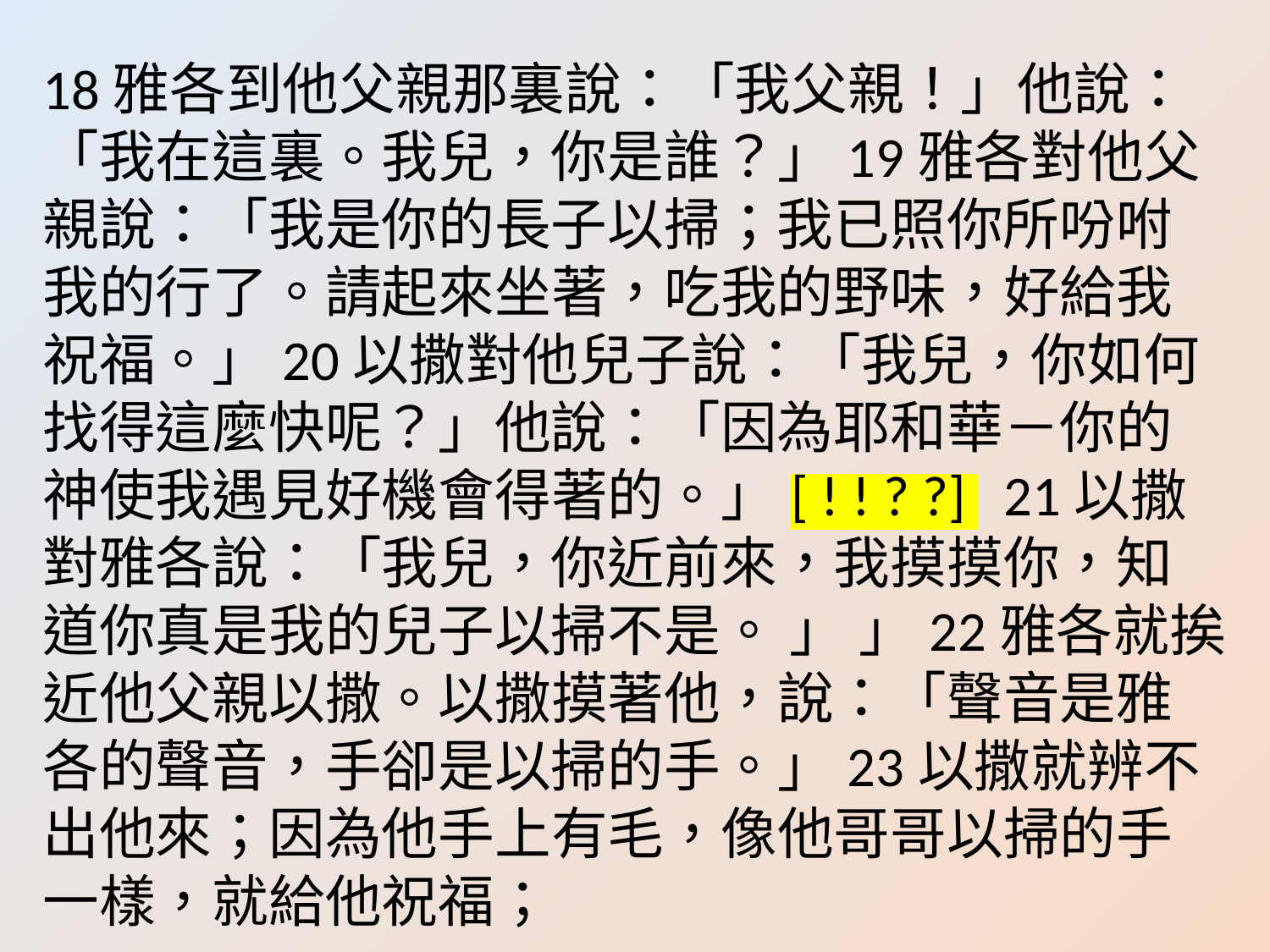

18雅各到他父親那裏說：「我父親！」他說：「我在這裏。我兒，你是誰？」19雅各對他父親說：「我是你的長子以掃；我已照你所吩咐我的行了。請起來坐著，吃我的野味，好給我祝福。」20以撒對他兒子說：「我兒，你如何找得這麼快呢？」他說：「因為耶和華－你的神使我遇見好機會得著的。」[ ! ! ? ?]   21以撒對雅各說：「我兒，你近前來，我摸摸你，知道你真是我的兒子以掃不是。 」 」22雅各就挨近他父親以撒。以撒摸著他，說：「聲音是雅各的聲音，手卻是以掃的手。」23以撒就辨不出他來；因為他手上有毛，像他哥哥以掃的手一樣，就給他祝福；